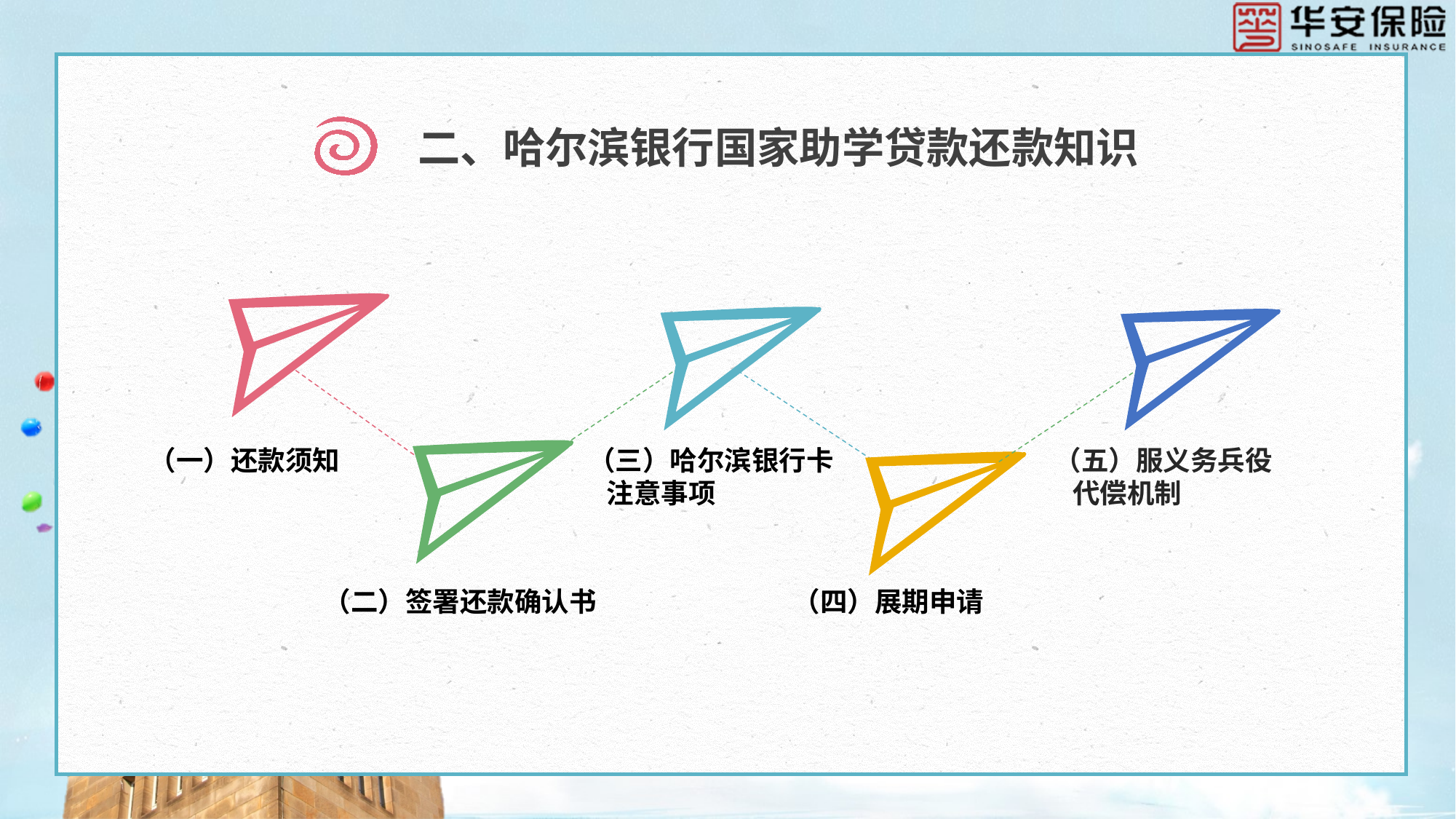

二、哈尔滨银行国家助学贷款还款知识

（五）服义务兵役
   代偿机制
（一）还款须知
（三）哈尔滨银行卡
   注意事项
（二）签署还款确认书
（四）展期申请